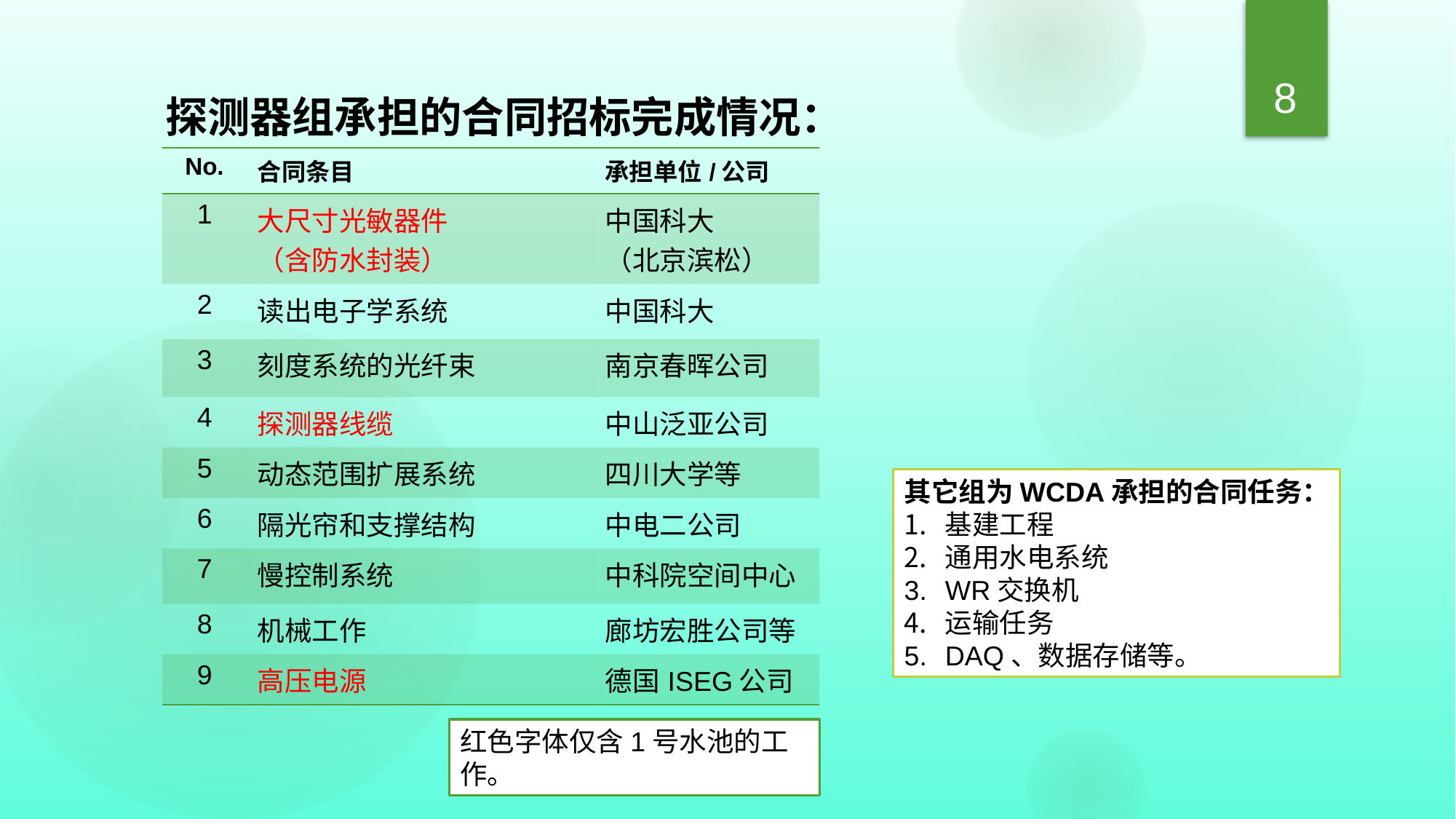

8
探测器组承担的合同招标完成情况：
| No. | 合同条目 | 承担单位/公司 |
| --- | --- | --- |
| 1 | 大尺寸光敏器件 （含防水封装） | 中国科大 （北京滨松） |
| 2 | 读出电子学系统 | 中国科大 |
| 3 | 刻度系统的光纤束 | 南京春晖公司 |
| 4 | 探测器线缆 | 中山泛亚公司 |
| 5 | 动态范围扩展系统 | 四川大学等 |
| 6 | 隔光帘和支撑结构 | 中电二公司 |
| 7 | 慢控制系统 | 中科院空间中心 |
| 8 | 机械工作 | 廊坊宏胜公司等 |
| 9 | 高压电源 | 德国ISEG公司 |
其它组为WCDA承担的合同任务：
基建工程
通用水电系统
WR交换机
运输任务
DAQ、数据存储等。
红色字体仅含1号水池的工作。